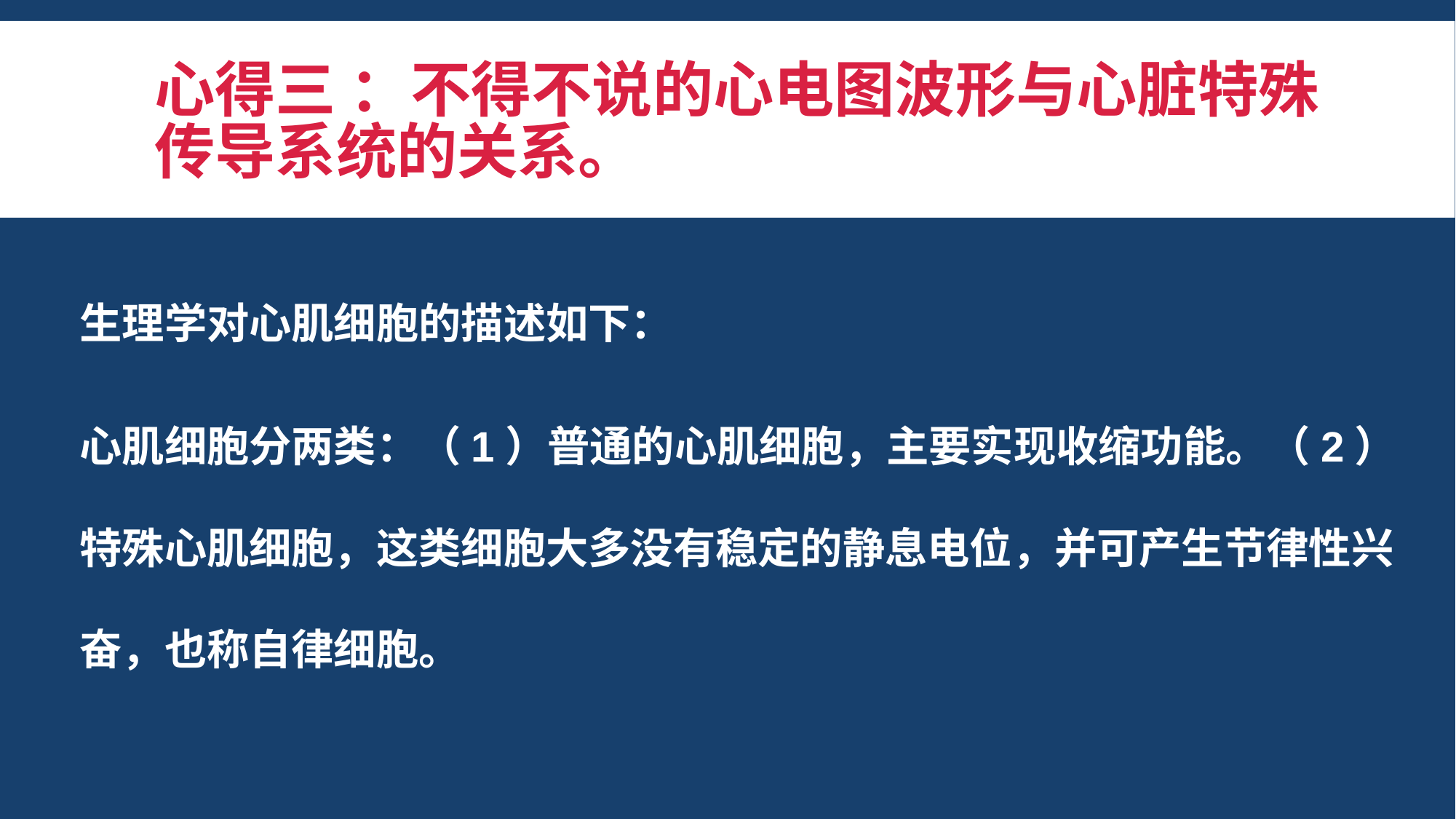

# 心得三 ：不得不说的心电图波形与心脏特殊传导系统的关系。
生理学对心肌细胞的描述如下：
心肌细胞分两类：（1）普通的心肌细胞，主要实现收缩功能。（2）特殊心肌细胞，这类细胞大多没有稳定的静息电位，并可产生节律性兴奋，也称自律细胞。